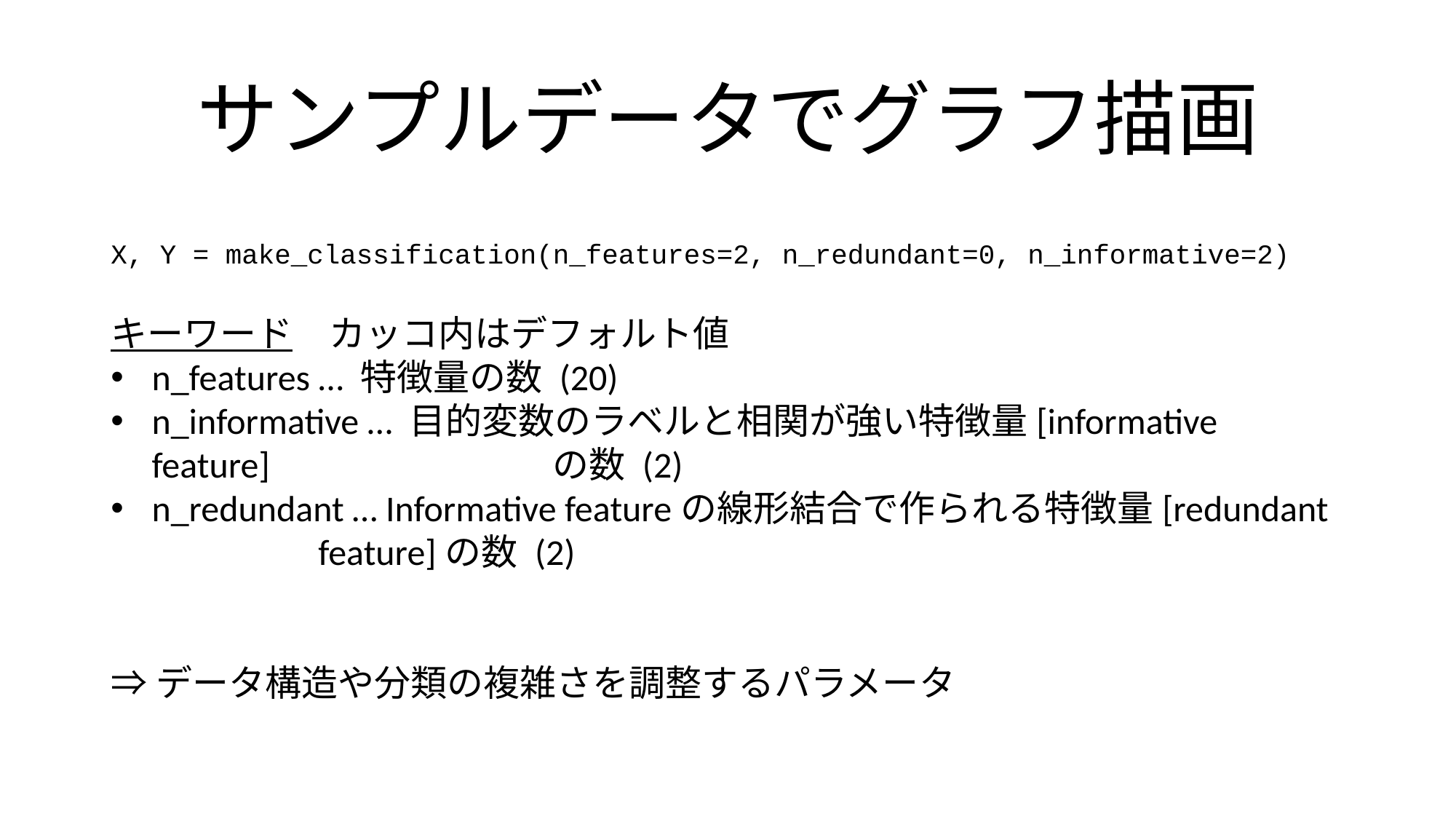

# サンプルデータでグラフ描画
X, Y = make_classification(n_features=2, n_redundant=0, n_informative=2)
キーワード　カッコ内はデフォルト値
n_features … 特徴量の数 (20)
n_informative … 目的変数のラベルと相関が強い特徴量[informative feature]　　		         の数 (2)
n_redundant … Informative featureの線形結合で作られる特徴量[redundant 		       feature]の数 (2)

⇒データ構造や分類の複雑さを調整するパラメータ